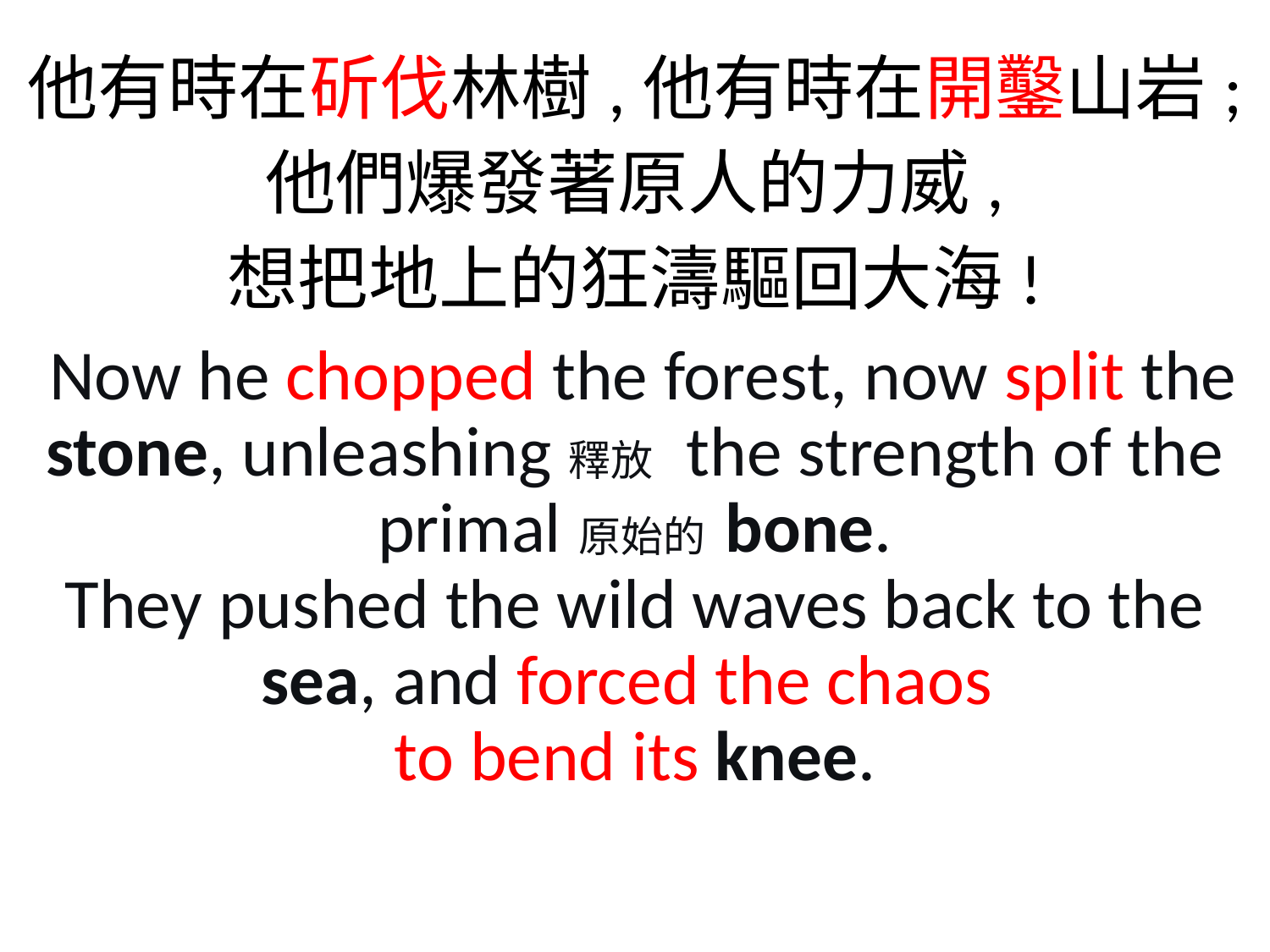

他有時在斫伐林樹,他有時在開鑿山岩;
他們爆發著原人的力威,
想把地上的狂濤驅回大海!
 Now he chopped the forest, now split the stone, unleashing釋放 the strength of the primal原始的 bone.
They pushed the wild waves back to the sea, and forced the chaos
to bend its knee.